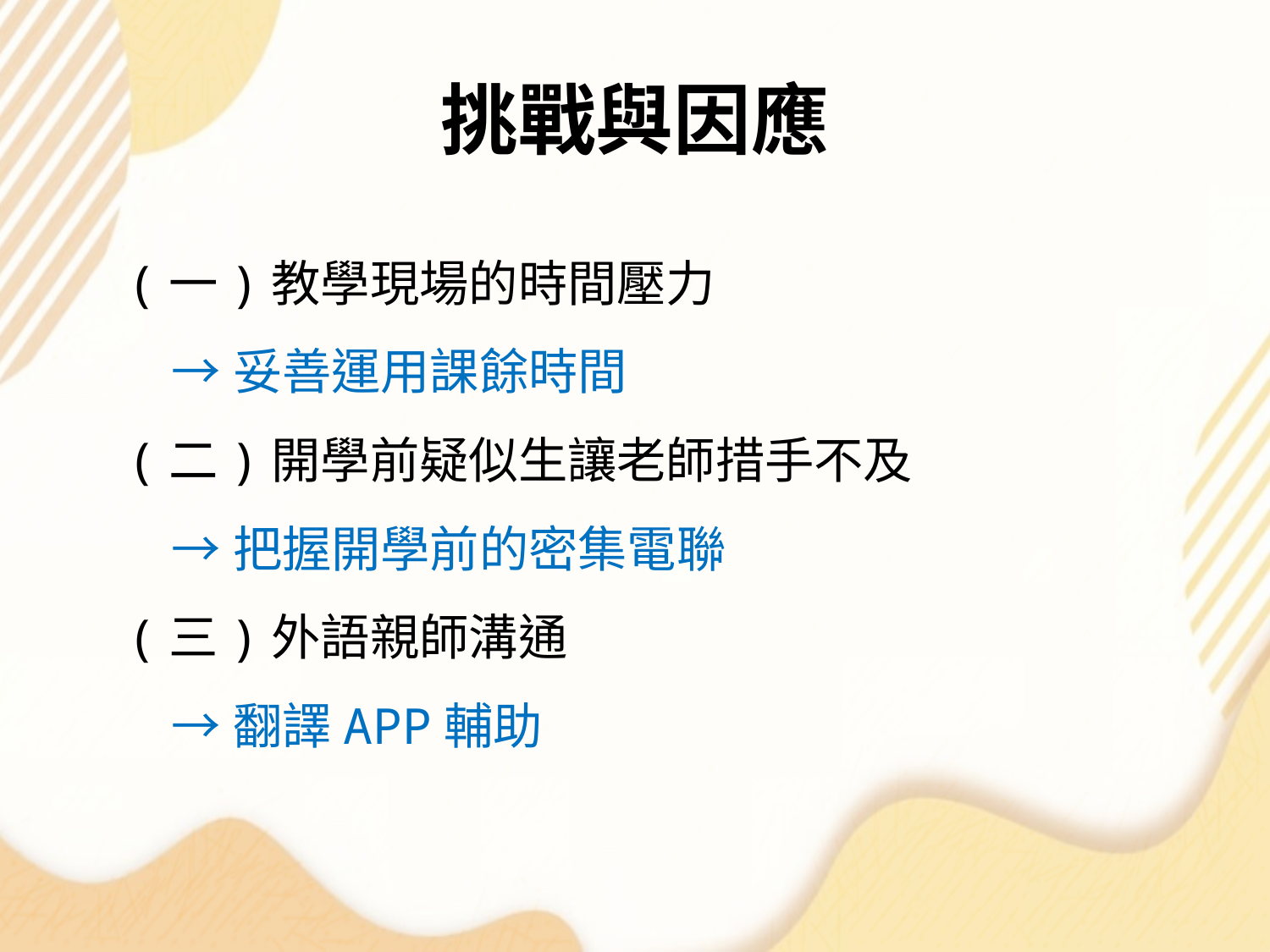

# 挑戰與因應
(一)教學現場的時間壓力
    →妥善運用課餘時間
(二)開學前疑似生讓老師措手不及
    →把握開學前的密集電聯
(三)外語親師溝通
    →翻譯APP輔助